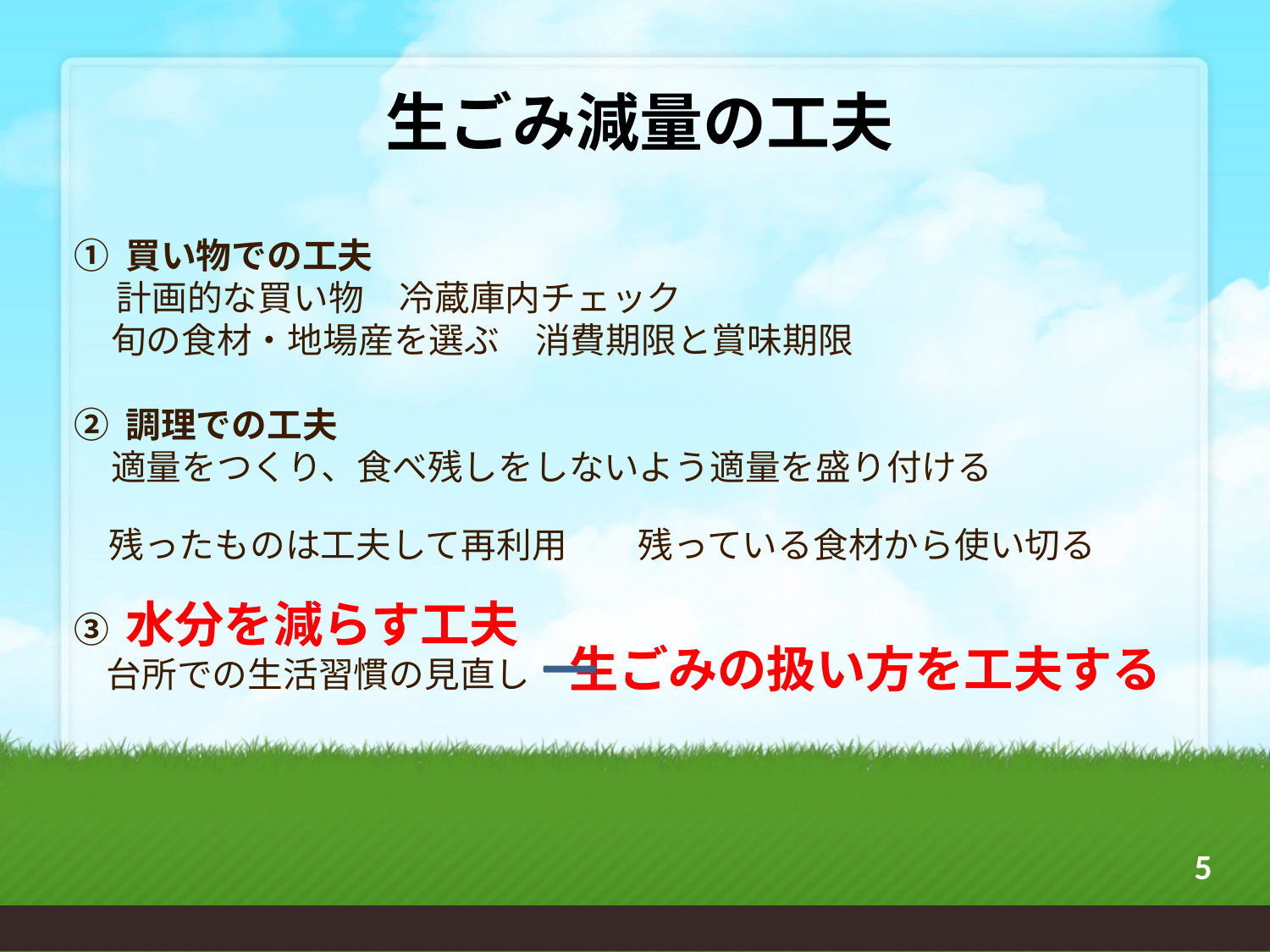

生ごみ減量の工夫

  ① 買い物での工夫
　   計画的な買い物　冷蔵庫内チェック
　   旬の食材・地場産を選ぶ　消費期限と賞味期限

  ② 調理での工夫
　   適量をつくり、食べ残しをしないよう適量を盛り付ける
　  残ったものは工夫して再利用　　残っている食材から使い切る

  ③ 水分を減らす工夫
     台所での生活習慣の見直し     生ごみの扱い方を工夫する

#
5